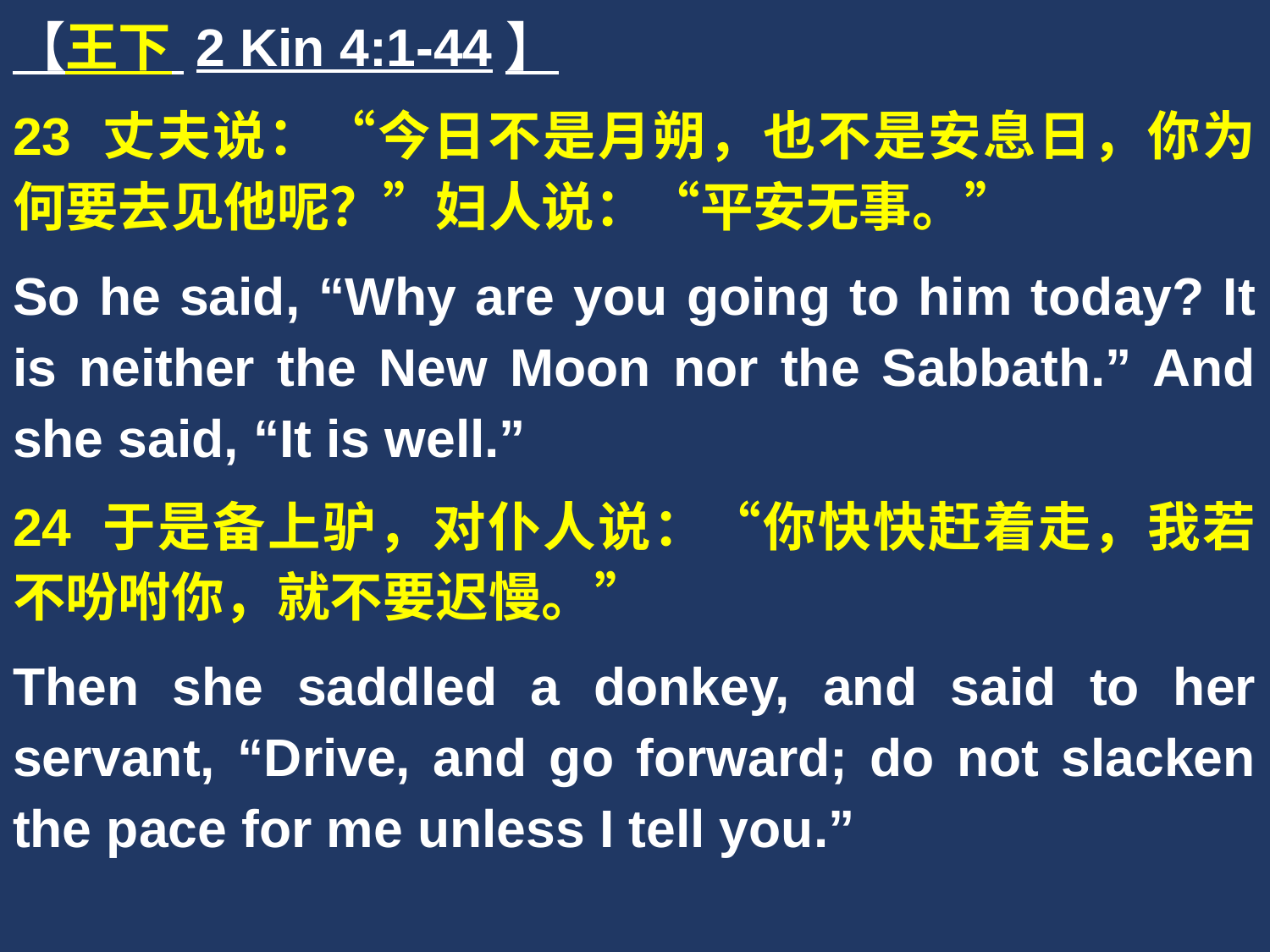

【王下 2 Kin 4:1-44】
23 丈夫说：“今日不是月朔，也不是安息日，你为何要去见他呢？”妇人说：“平安无事。”
So he said, “Why are you going to him today? It is neither the New Moon nor the Sabbath.” And she said, “It is well.”
24 于是备上驴，对仆人说：“你快快赶着走，我若不吩咐你，就不要迟慢。”
Then she saddled a donkey, and said to her servant, “Drive, and go forward; do not slacken the pace for me unless I tell you.”